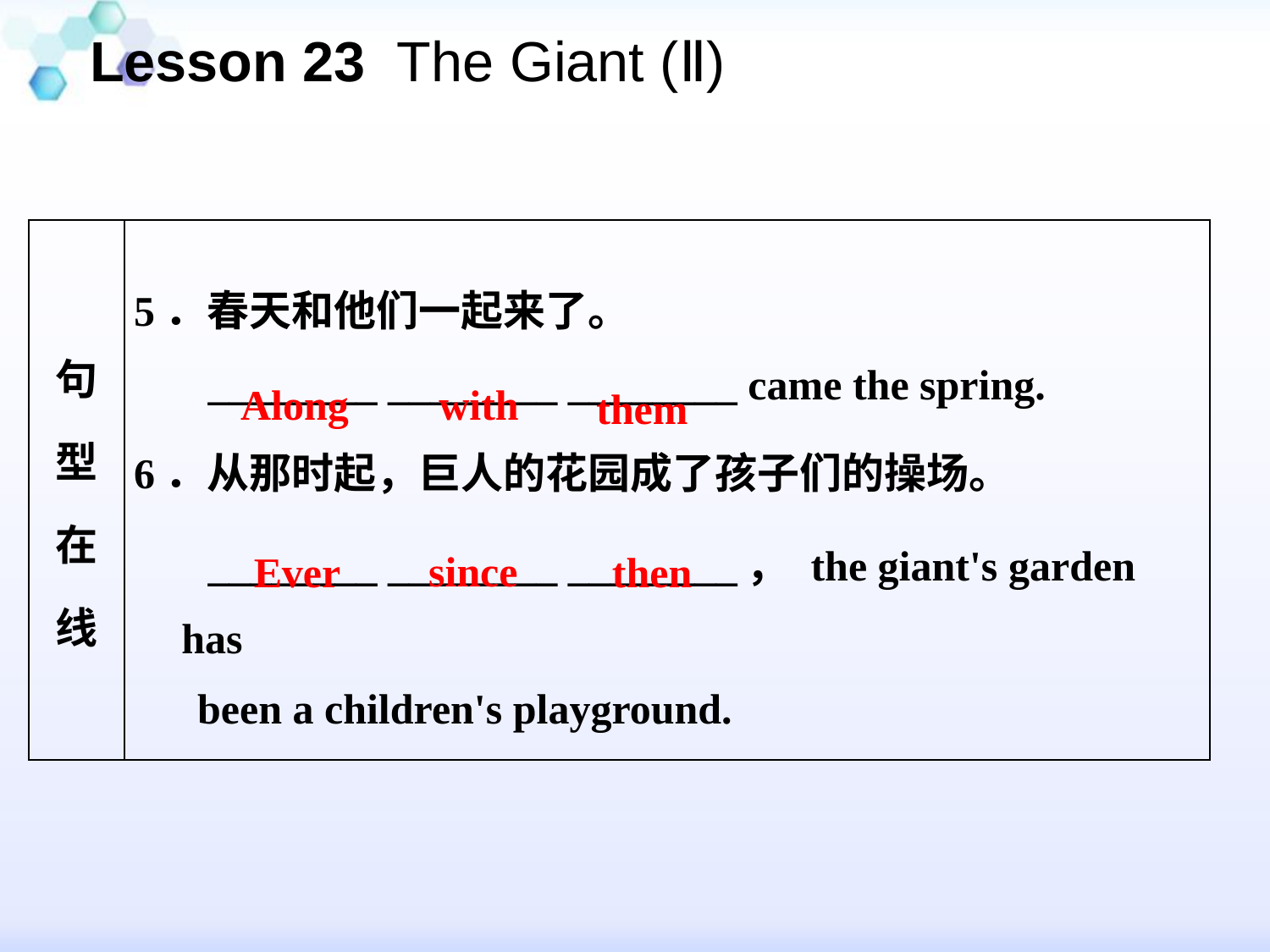

Lesson 23  The Giant (Ⅱ)
#
| 句 型 在 线 | 5．春天和他们一起来了。 \_\_\_\_\_\_\_\_ \_\_\_\_\_\_\_\_ \_\_\_\_\_\_\_\_ came the spring. 6．从那时起，巨人的花园成了孩子们的操场。 \_\_\_\_\_\_\_\_ \_\_\_\_\_\_\_\_ \_\_\_\_\_\_\_\_， the giant's garden has been a children's playground. |
| --- | --- |
with
Along
them
since
Ever
then